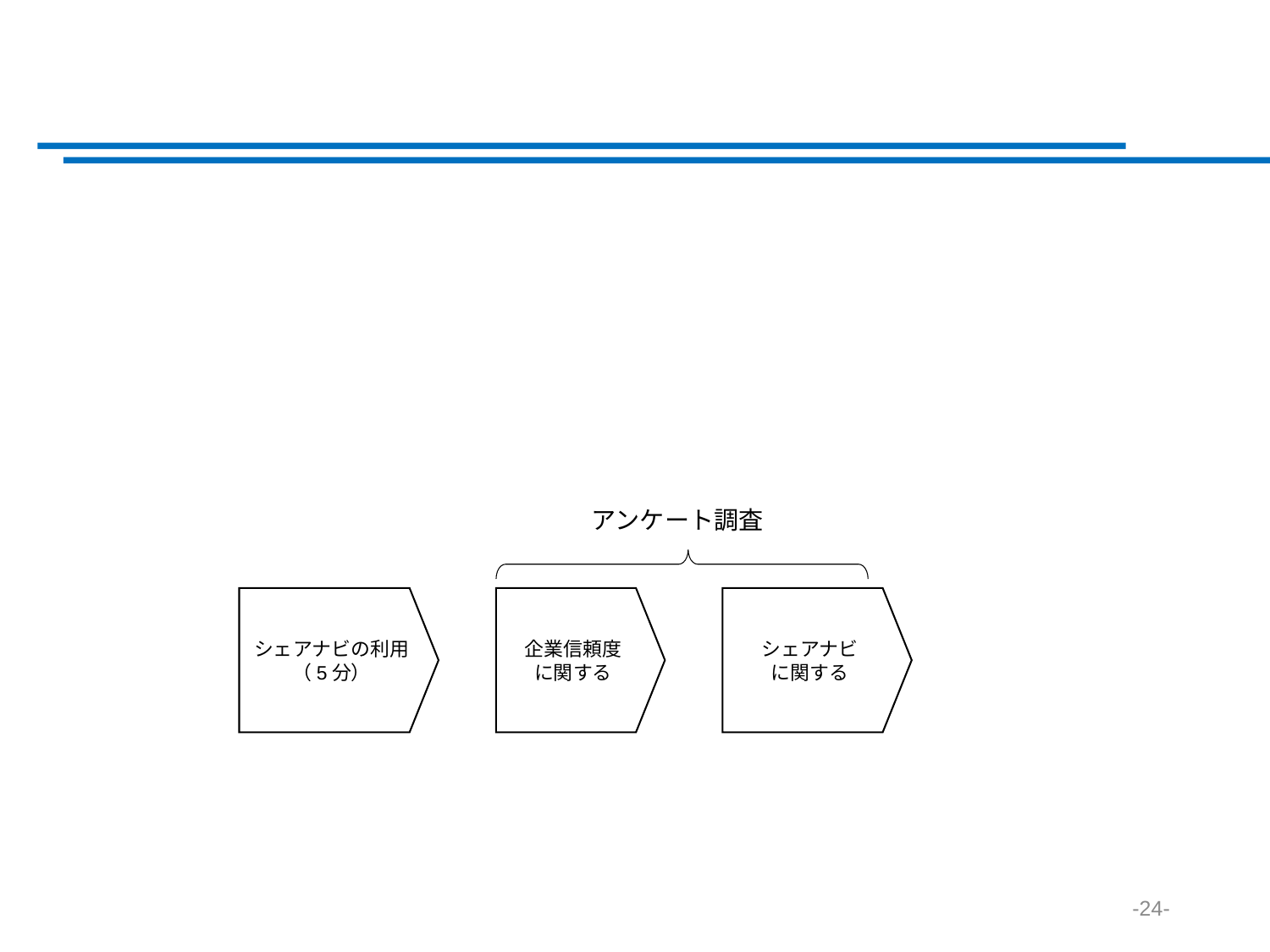

#

アンケート調査
シェアナビの利用
（5分）
企業信頼度
に関する
シェアナビ
に関する
-24-